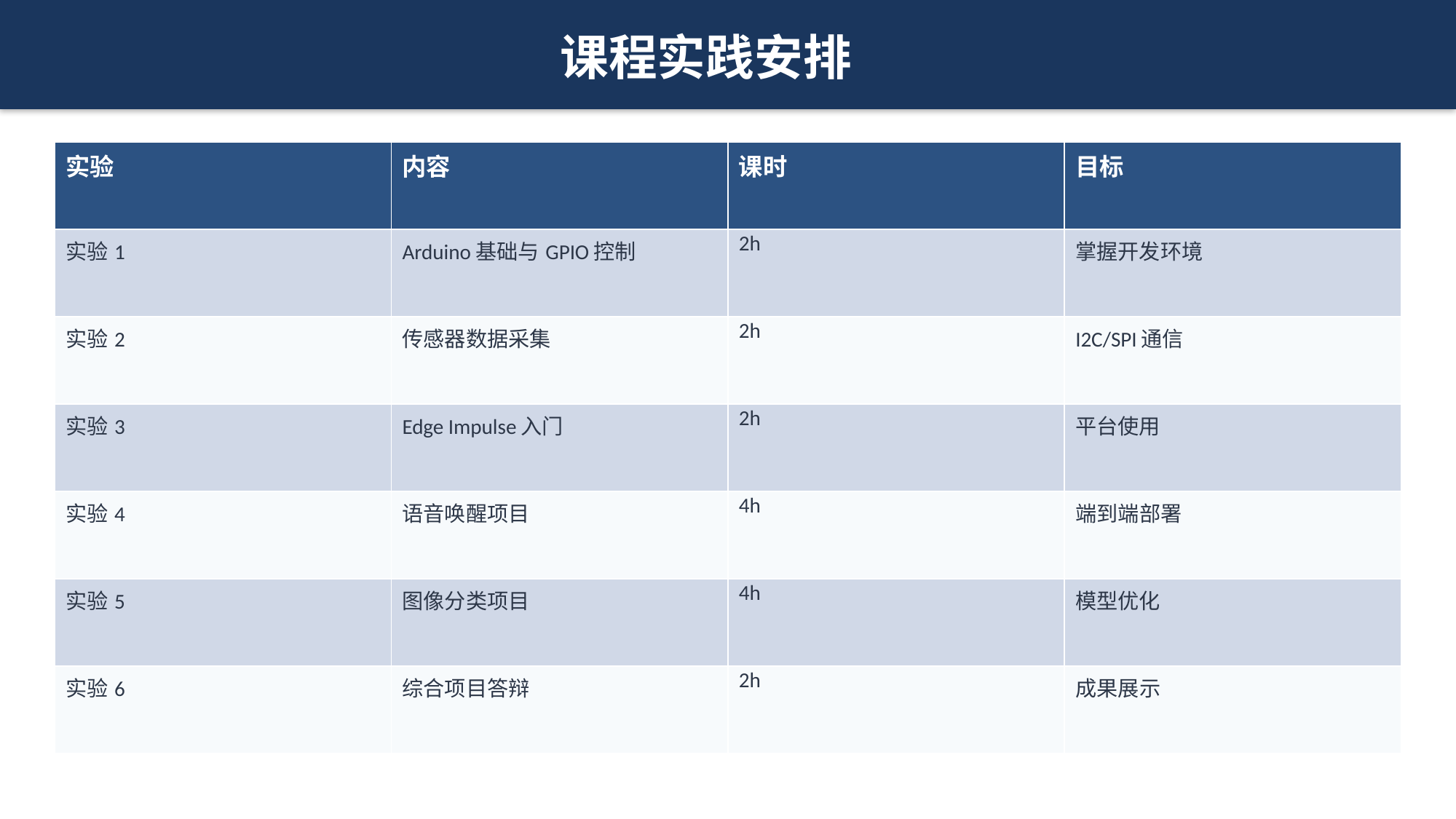

课程实践安排
| 实验 | 内容 | 课时 | 目标 |
| --- | --- | --- | --- |
| 实验1 | Arduino基础与GPIO控制 | 2h | 掌握开发环境 |
| 实验2 | 传感器数据采集 | 2h | I2C/SPI通信 |
| 实验3 | Edge Impulse入门 | 2h | 平台使用 |
| 实验4 | 语音唤醒项目 | 4h | 端到端部署 |
| 实验5 | 图像分类项目 | 4h | 模型优化 |
| 实验6 | 综合项目答辩 | 2h | 成果展示 |